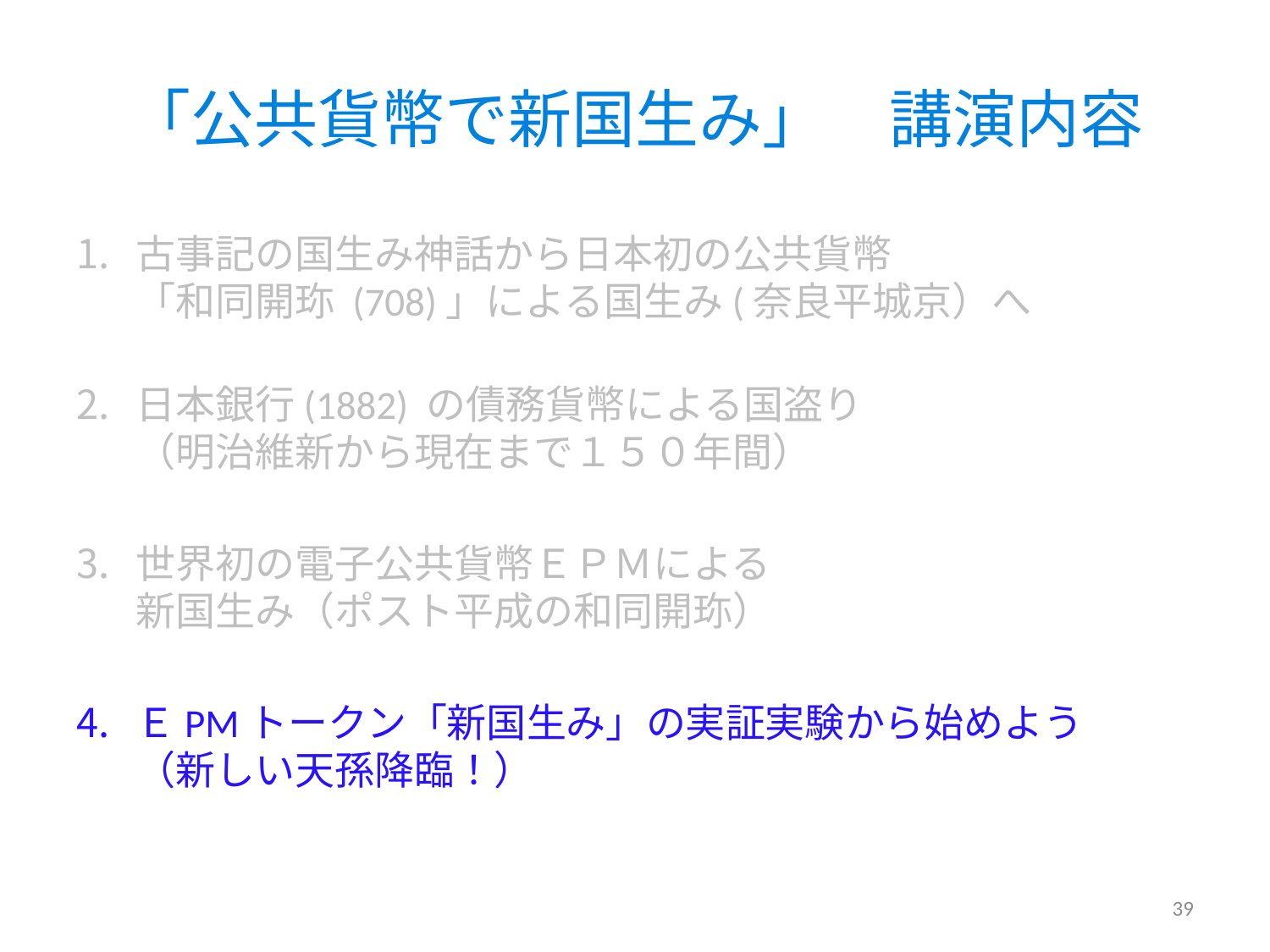

# 「公共貨幣で新国生み」　講演内容
古事記の国生み神話から日本初の公共貨幣
「和同開珎 (708)」による国生み(奈良平城京）へ
日本銀行(1882) の債務貨幣による国盗り
（明治維新から現在まで１５０年間）

世界初の電子公共貨幣ＥＰＭによる
新国生み（ポスト平成の和同開珎）

ＥPMトークン「新国生み」の実証実験から始めよう
（新しい天孫降臨！）
39